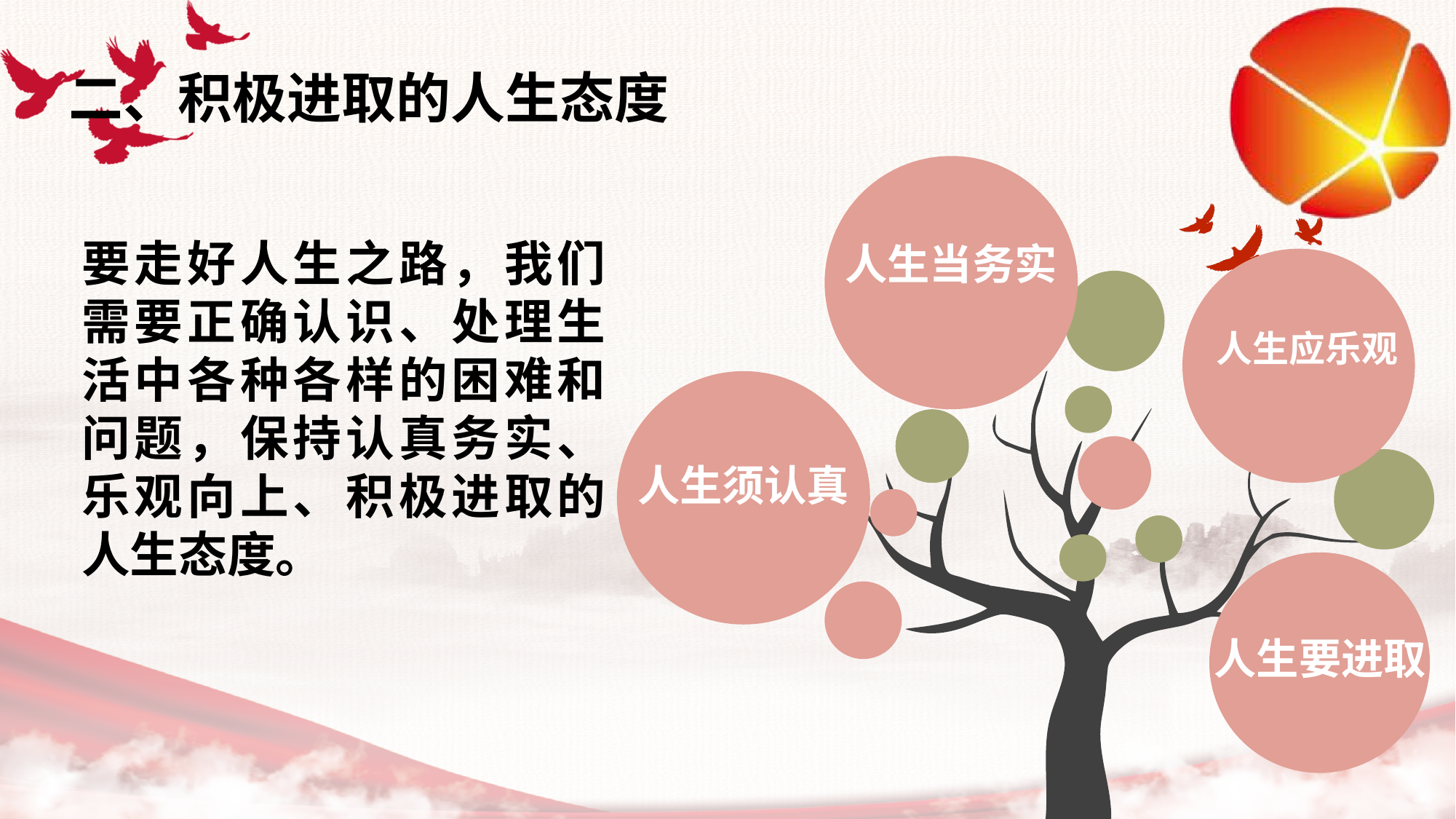

二、积极进取的人生态度

要走好人生之路，我们需要正确认识、处理生活中各种各样的困难和问题，保持认真务实、乐观向上、积极进取的人生态度。
人生当务实

人生应乐观

人生须认真

人生要进取